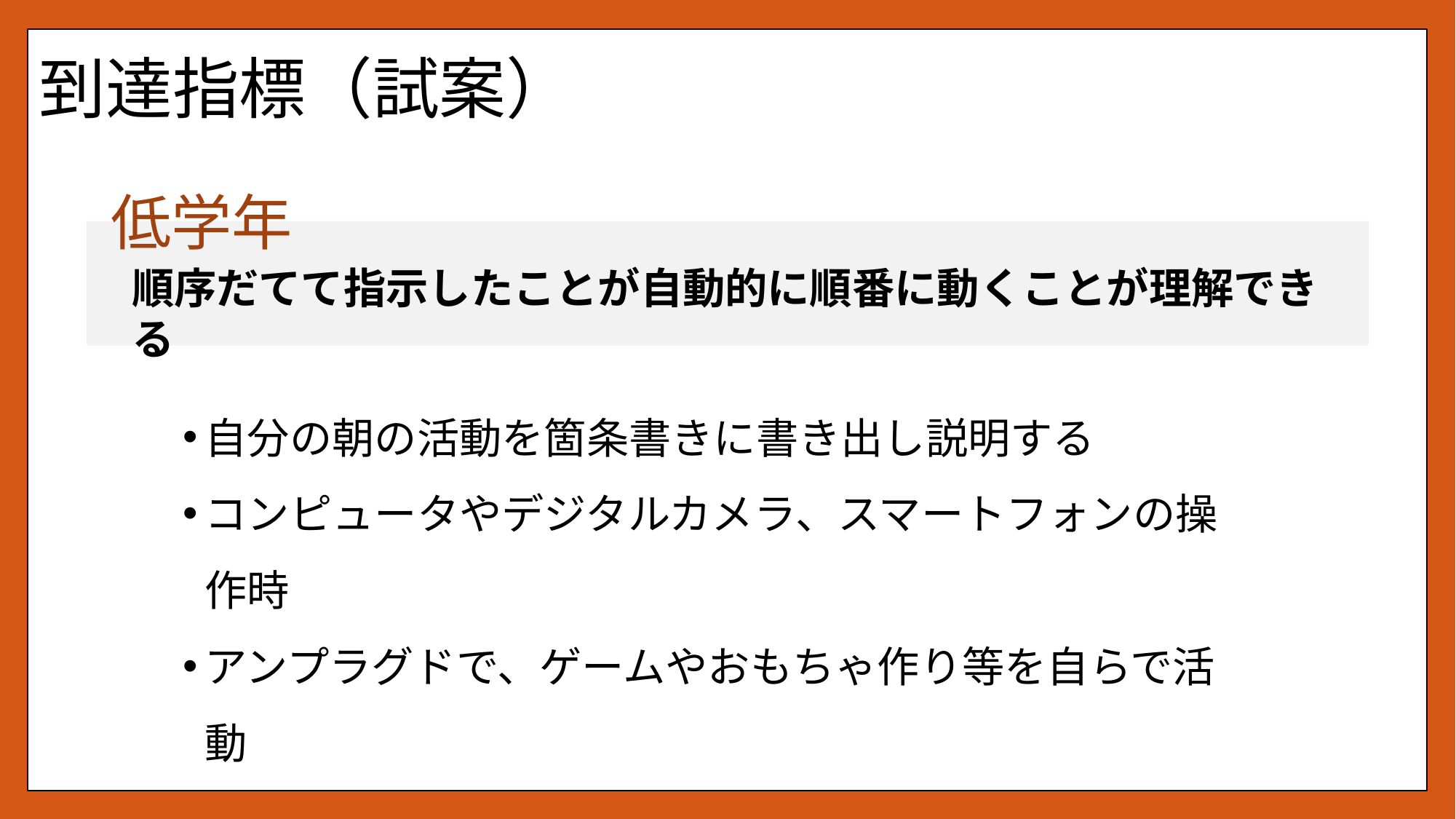

# 到達指標（試案）
低学年
順序だてて指示したことが自動的に順番に動くことが理解できる

自分の朝の活動を箇条書きに書き出し説明する
コンピュータやデジタルカメラ、スマートフォンの操作時
アンプラグドで、ゲームやおもちゃ作り等を自らで活動